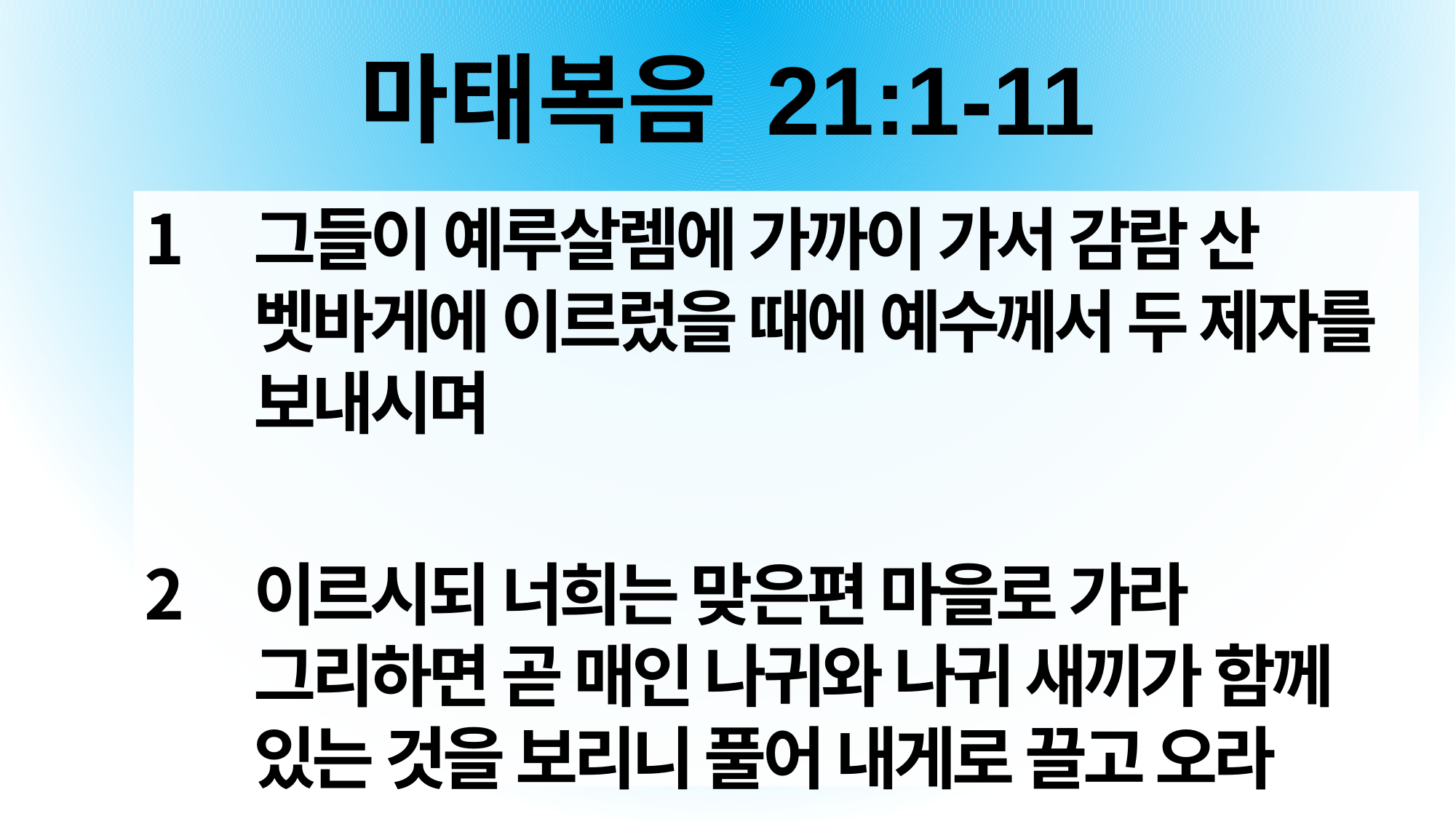

# 마태복음 21:1-11
그들이 예루살렘에 가까이 가서 감람 산 벳바게에 이르렀을 때에 예수께서 두 제자를 보내시며

이르시되 너희는 맞은편 마을로 가라 그리하면 곧 매인 나귀와 나귀 새끼가 함께 있는 것을 보리니 풀어 내게로 끌고 오라